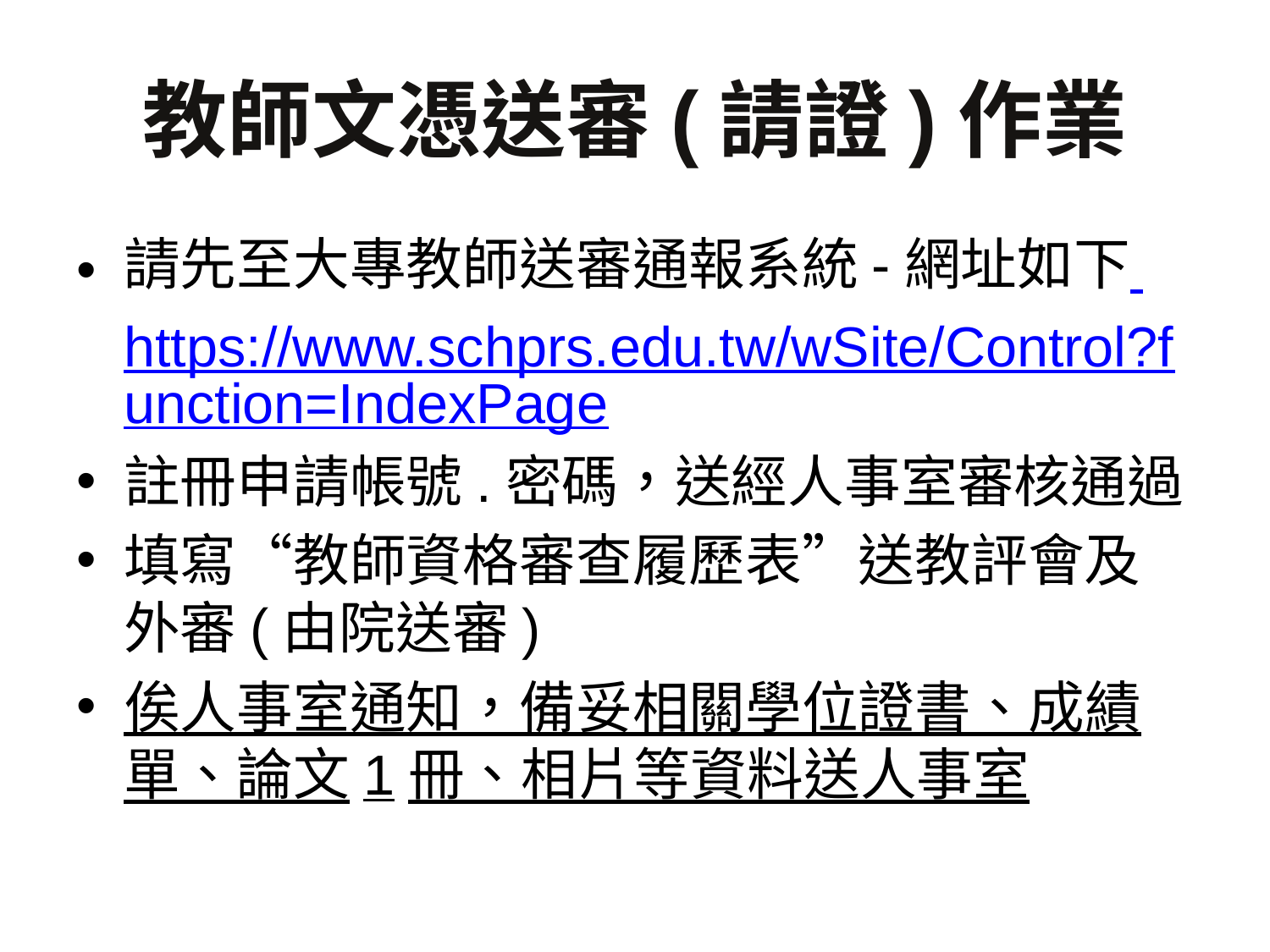

# 教師文憑送審(請證)作業
請先至大專教師送審通報系統-網址如下 https://www.schprs.edu.tw/wSite/Control?function=IndexPage
註冊申請帳號.密碼，送經人事室審核通過
填寫“教師資格審查履歷表”送教評會及外審(由院送審)
俟人事室通知，備妥相關學位證書、成績單、論文1冊、相片等資料送人事室